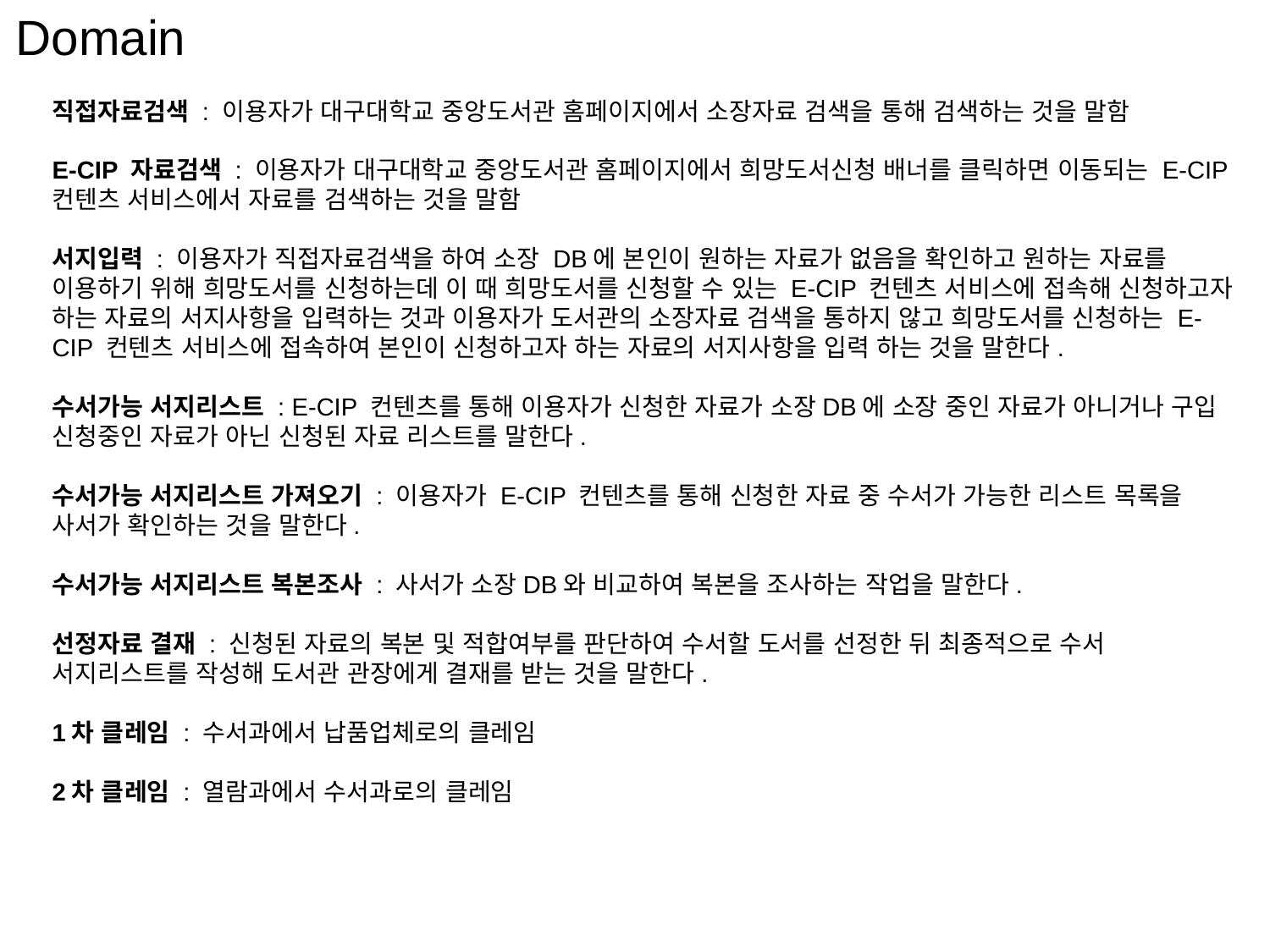

Domain
직접자료검색 : 이용자가 대구대학교 중앙도서관 홈페이지에서 소장자료 검색을 통해 검색하는 것을 말함

E-CIP 자료검색 : 이용자가 대구대학교 중앙도서관 홈페이지에서 희망도서신청 배너를 클릭하면 이동되는 E-CIP 컨텐츠 서비스에서 자료를 검색하는 것을 말함

서지입력 : 이용자가 직접자료검색을 하여 소장 DB에 본인이 원하는 자료가 없음을 확인하고 원하는 자료를 이용하기 위해 희망도서를 신청하는데 이 때 희망도서를 신청할 수 있는 E-CIP 컨텐츠 서비스에 접속해 신청하고자 하는 자료의 서지사항을 입력하는 것과 이용자가 도서관의 소장자료 검색을 통하지 않고 희망도서를 신청하는 E-CIP 컨텐츠 서비스에 접속하여 본인이 신청하고자 하는 자료의 서지사항을 입력 하는 것을 말한다.

수서가능 서지리스트 : E-CIP 컨텐츠를 통해 이용자가 신청한 자료가 소장DB에 소장 중인 자료가 아니거나 구입 신청중인 자료가 아닌 신청된 자료 리스트를 말한다.

수서가능 서지리스트 가져오기 : 이용자가 E-CIP 컨텐츠를 통해 신청한 자료 중 수서가 가능한 리스트 목록을 사서가 확인하는 것을 말한다.

수서가능 서지리스트 복본조사 : 사서가 소장DB와 비교하여 복본을 조사하는 작업을 말한다.

선정자료 결재 : 신청된 자료의 복본 및 적합여부를 판단하여 수서할 도서를 선정한 뒤 최종적으로 수서 서지리스트를 작성해 도서관 관장에게 결재를 받는 것을 말한다.

1차 클레임 : 수서과에서 납품업체로의 클레임

2차 클레임 : 열람과에서 수서과로의 클레임